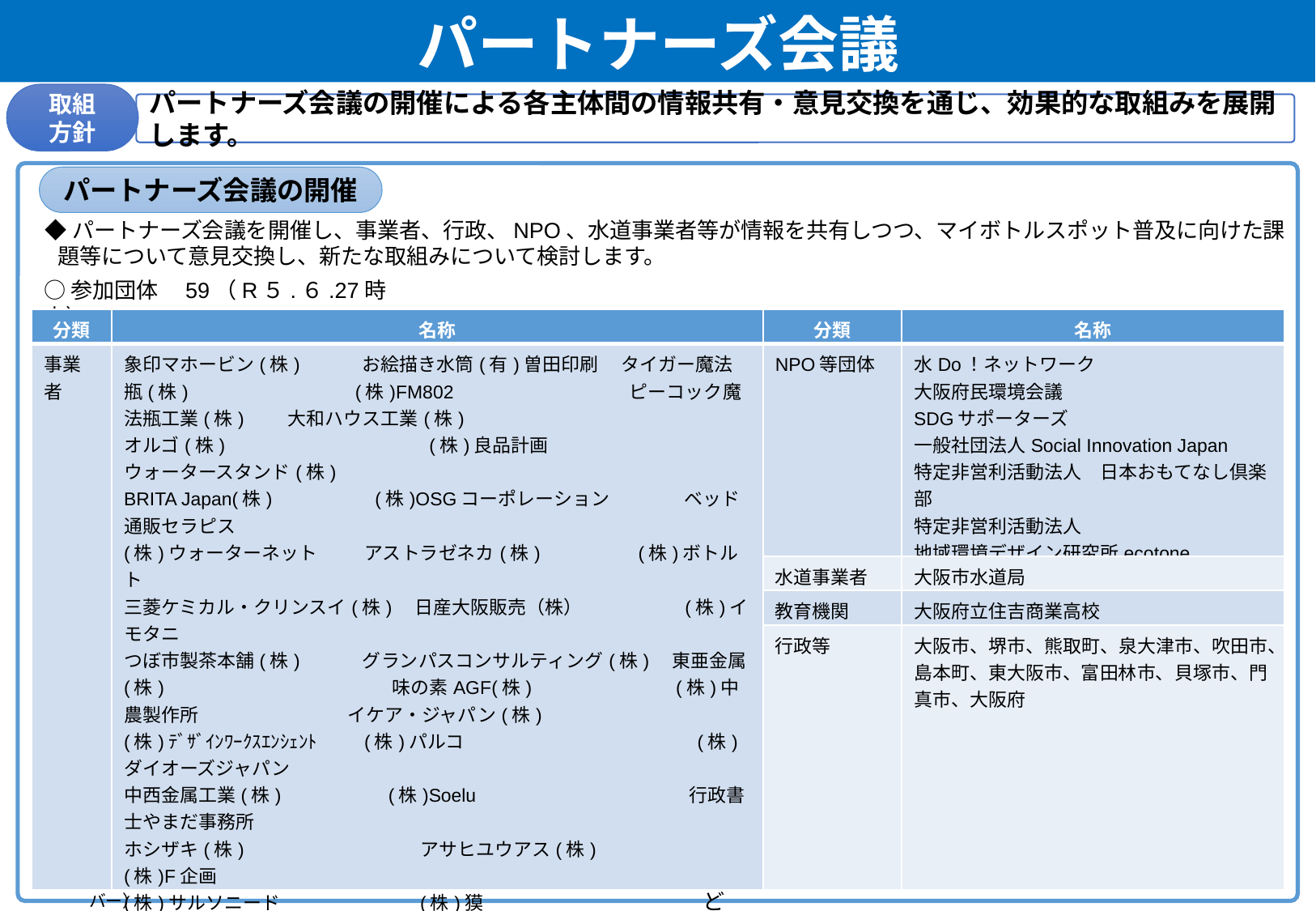

パートナーズ会議
取組
方針
パートナーズ会議の開催による各主体間の情報共有・意見交換を通じ、効果的な取組みを展開します。

パートナーズ会議の開催
◆パートナーズ会議を開催し、事業者、行政、NPO、水道事業者等が情報を共有しつつ、マイボトルスポット普及に向けた課題等について意見交換し、新たな取組みについて検討します。
○参加団体　59（R５.６.27時点）
| 分類 | 名称 | 分類 | 名称 |
| --- | --- | --- | --- |
| 事業者 | 象印マホービン(株) お絵描き水筒(有)曽田印刷　 タイガー魔法瓶(株)　　　　　　　 　 (株)FM802　　　　　　　　　 ピーコック魔法瓶工業(株) 　大和ハウス工業(株) オルゴ(株)　　　　　　　　　　 (株)良品計画　　　　　　　　　　ウォータースタンド(株)　　　　　　　 BRITA Japan(株)　　　　　(株)OSGコーポレーション　　　　ベッド通販セラピス (株)ウォーターネット アストラゼネカ(株)　 　(株)ボトルト 三菱ケミカル・クリンスイ(株)　日産大阪販売（株）　　　　　 (株)イモタニ つぼ市製茶本舗(株)　　 グランパスコンサルティング(株)　東亜金属(株)　　　　　　　　　　　　味の素AGF(株)　　　　　　 　(株)中農製作所　　　　　　　　イケア・ジャパン(株) (株)ﾃﾞｻﾞｲﾝﾜｰｸｽｴﾝｼｪﾝﾄ　　 (株)パルコ　　　　　　　　　　 　　(株)ダイオーズジャパン 中西金属工業(株)　　　　　 (株)Soelu　　　　　　　　　　　 行政書士やまだ事務所 ホシザキ(株)　　　　　　　　　 アサヒユウアス(株)　　　　　　　　 (株)F企画 (株)サルソニード　 　　　　　　(株)獏　　　　　　　　　　　　　　アース製薬(株) エルソニック(株)　　　　　　　　縁里庵かつもと鍼灸院　　　　　(株)BFLAT | NPO等団体 | 水Do！ネットワーク 大阪府民環境会議 SDGサポーターズ 一般社団法人Social Innovation Japan 特定非営利活動法人　日本おもてなし倶楽部 特定非営利活動法人 地域環境デザイン研究所ecotone 特定非営利活動法人　素材探検隊 |
|  |  | 水道事業者 | 大阪市水道局 |
|  |  | 教育機関 | 大阪府立住吉商業高校 |
|  |  | 行政等 | 大阪市、堺市、熊取町、泉大津市、吹田市、島本町、東大阪市、富田林市、貝塚市、門真市、大阪府 |
○開催予定
　R5.6月、R5.10月頃、R6.2月頃（３回）

○議題
　マイボトルパートナーズの取組状況の共有
　マイボトルスポット普及に向けた新たな取組の検討
メンバーの募集・拡大
◆おおさかマイボトルパートナーズの活動趣旨に賛同いただける事業者・行政・NPO等を募集し、メンバーの拡大を図ります。

　　例：市町村、施設系業種、大学、スーパー、小売店舗など
＜取組内容＞
■情報共有によるメンバー間の連携強化や、新たな施策の検討（全メンバー）